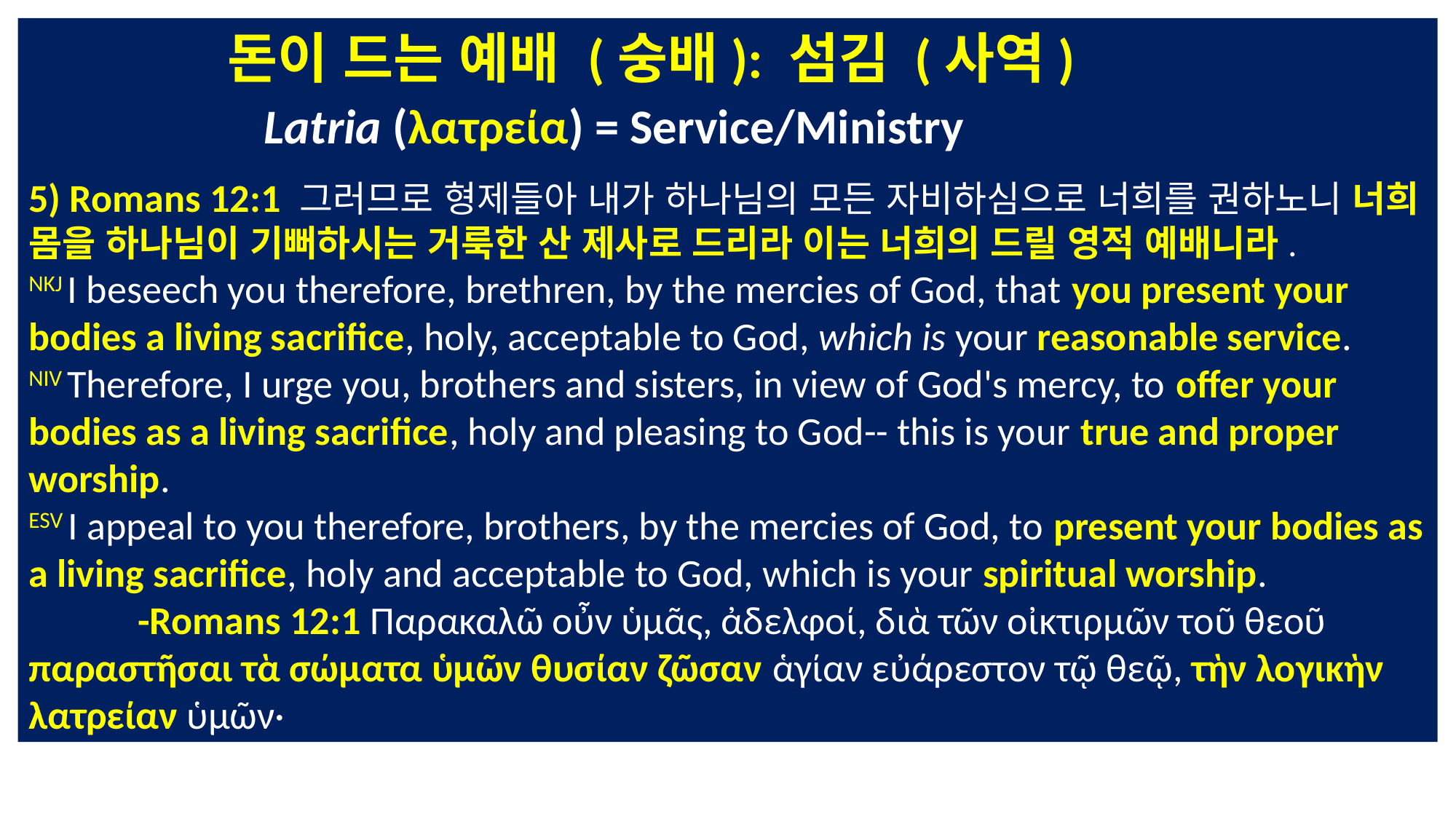

돈이 드는 예배 (숭배): 섬김 (사역)
                   Latria (λατρεία) = Service/Ministry

5) Romans 12:1 그러므로 형제들아 내가 하나님의 모든 자비하심으로 너희를 권하노니 너희 몸을 하나님이 기뻐하시는 거룩한 산 제사로 드리라 이는 너희의 드릴 영적 예배니라.
NKJ I beseech you therefore, brethren, by the mercies of God, that you present your bodies a living sacrifice, holy, acceptable to God, which is your reasonable service.
NIV Therefore, I urge you, brothers and sisters, in view of God's mercy, to offer your bodies as a living sacrifice, holy and pleasing to God-- this is your true and proper worship.
ESV I appeal to you therefore, brothers, by the mercies of God, to present your bodies as a living sacrifice, holy and acceptable to God, which is your spiritual worship.
	-Romans 12:1 Παρακαλῶ οὖν ὑμᾶς, ἀδελφοί, διὰ τῶν οἰκτιρμῶν τοῦ θεοῦ παραστῆσαι τὰ σώματα ὑμῶν θυσίαν ζῶσαν ἁγίαν εὐάρεστον τῷ θεῷ, τὴν λογικὴν λατρείαν ὑμῶν·